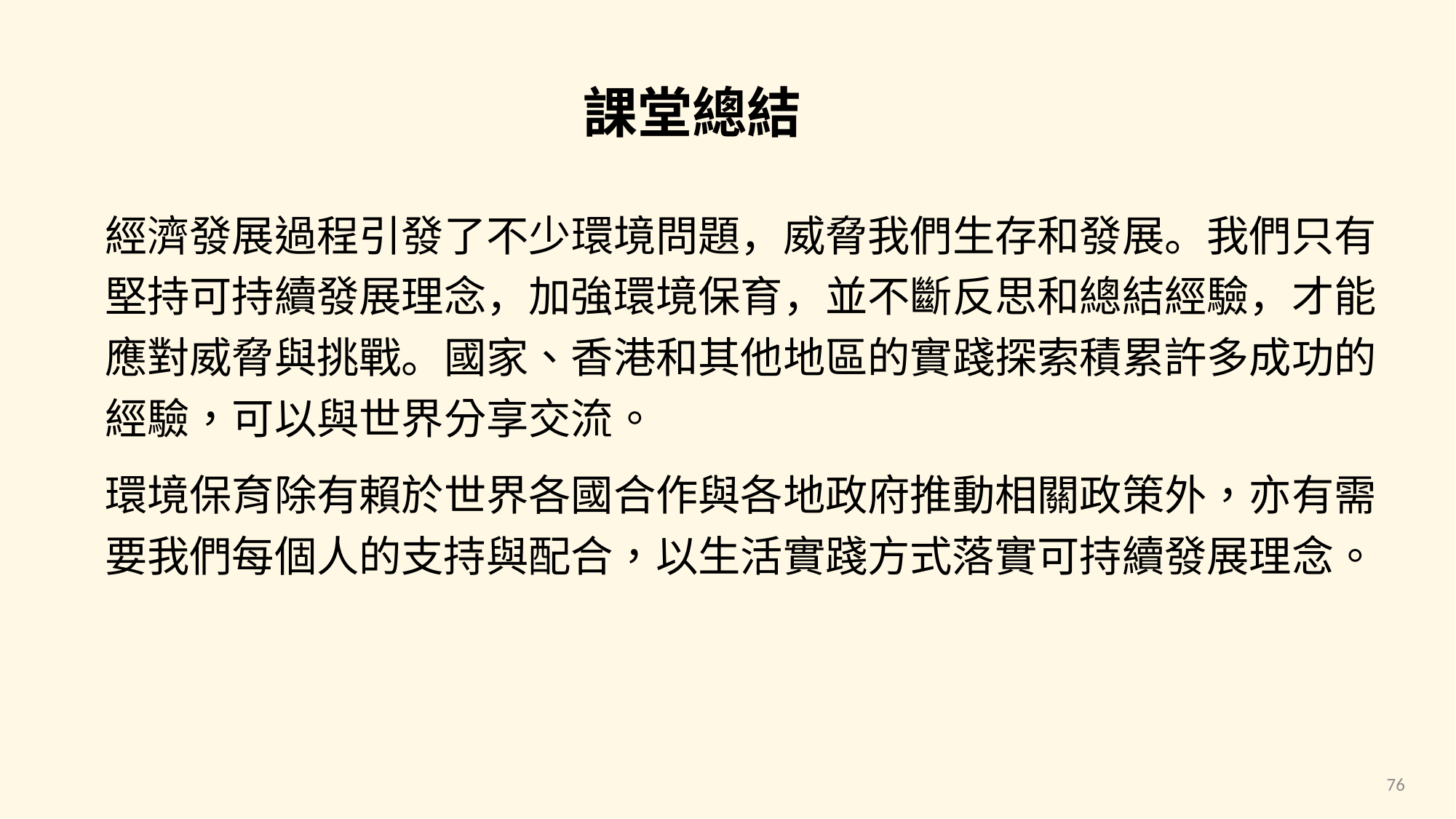

課堂總結
經濟發展過程引發了不少環境問題，威脅我們生存和發展。我們只有堅持可持續發展理念，加強環境保育，並不斷反思和總結經驗，才能應對威脅與挑戰。國家、香港和其他地區的實踐探索積累許多成功的經驗，可以與世界分享交流。
環境保育除有賴於世界各國合作與各地政府推動相關政策外，亦有需要我們每個人的支持與配合，以生活實踐方式落實可持續發展理念。